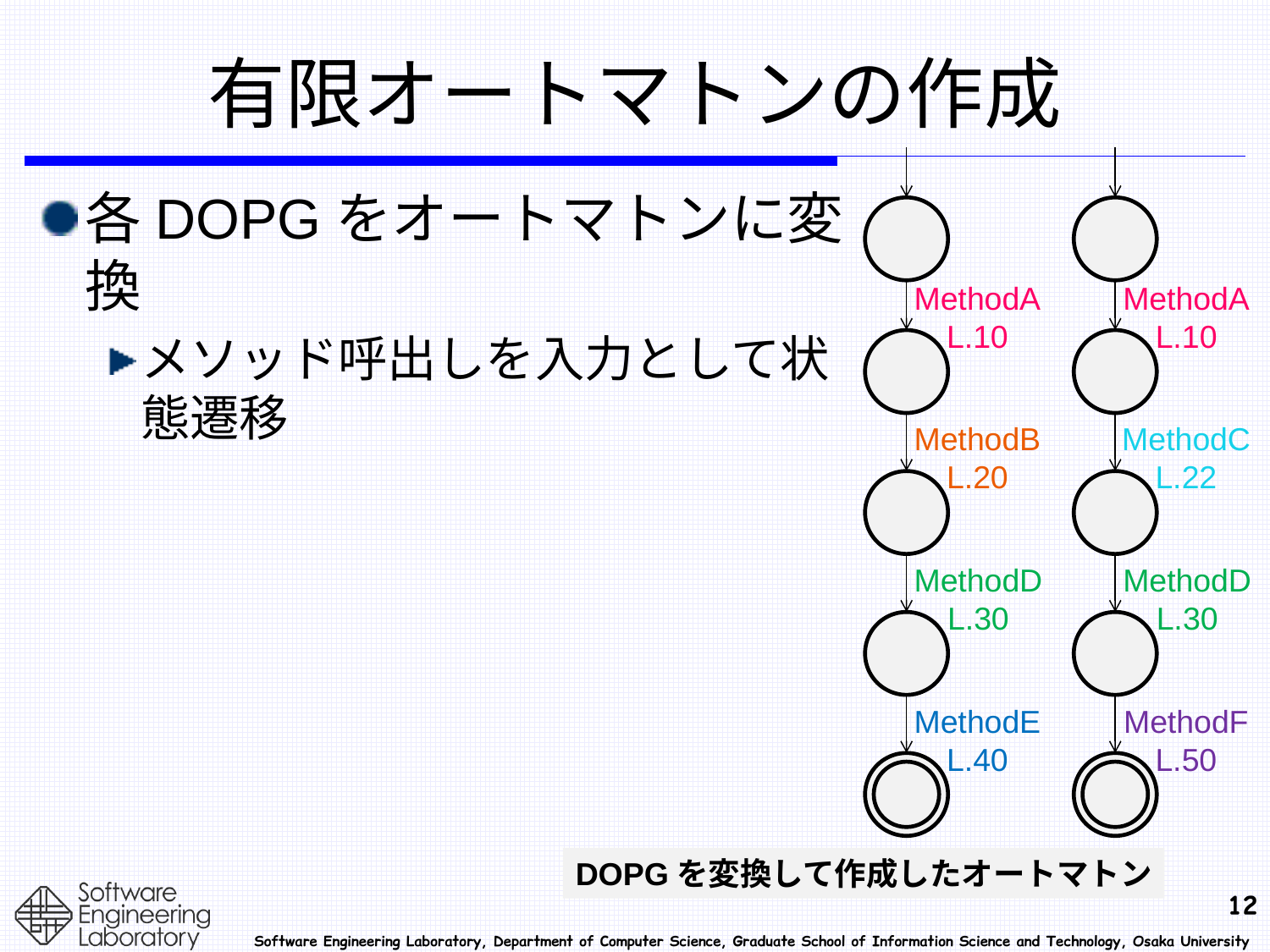

# 有限オートマトンの作成

MethodA
L.10

MethodB
L.20

MethodD
L.30

MethodE
L.40

MethodA
L.10

MethodC
L.22

MethodD
L.30

MethodF
L.50

各DOPGをオートマトンに変換
メソッド呼出しを入力として状態遷移

DOPGを変換して作成したオートマトン